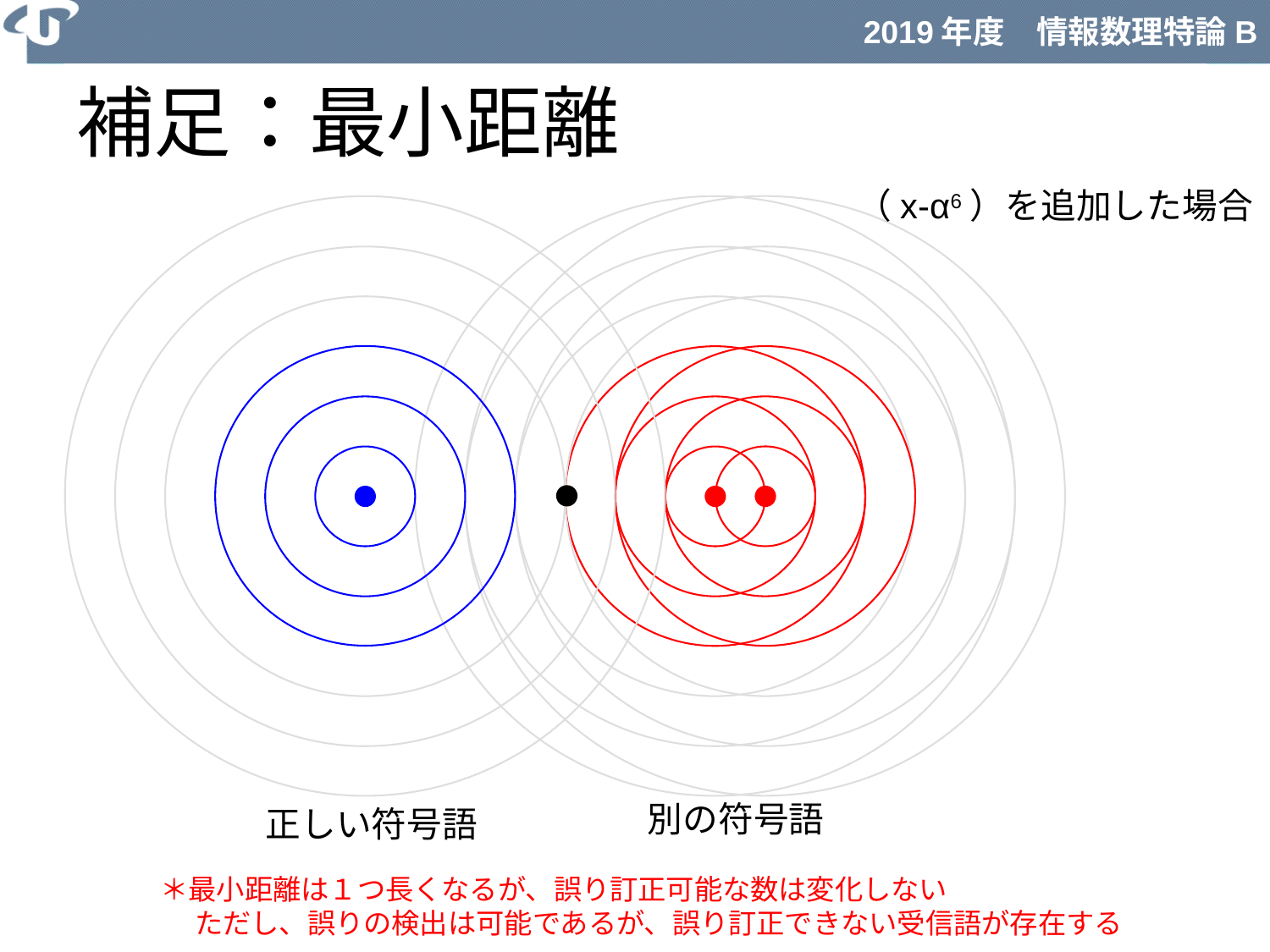

# 補足：最小距離
（x-α6）を追加した場合

別の符号語
正しい符号語
＊最小距離は１つ長くなるが、誤り訂正可能な数は変化しない
　 ただし、誤りの検出は可能であるが、誤り訂正できない受信語が存在する